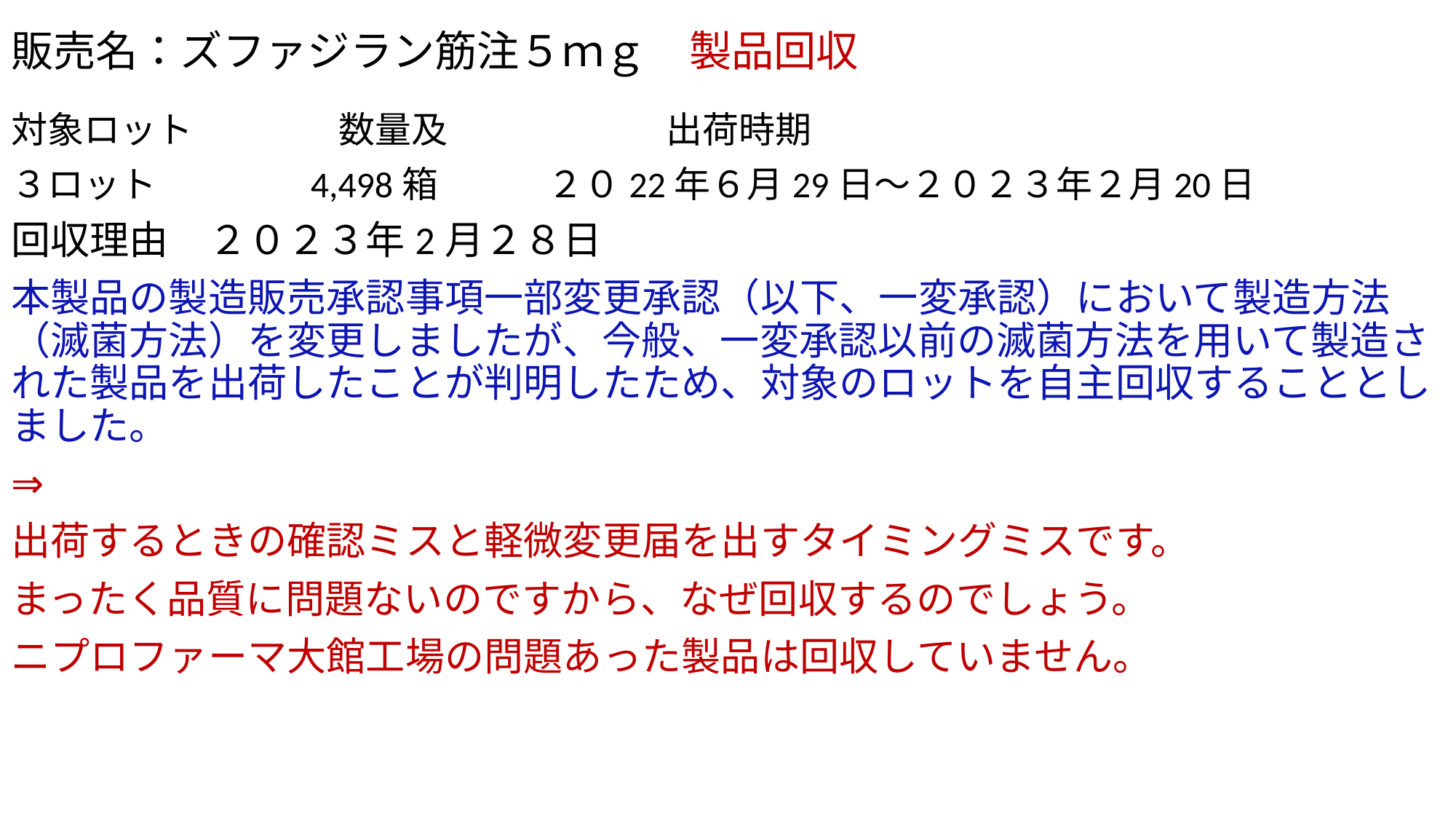

# 販売名：ズファジラン筋注５ｍｇ　製品回収
対象ロット　　　　数量及　　　　　　出荷時期
３ロット　　　　4,498箱　　　２０22年６月29日～２０２３年２月20日
回収理由　２０２３年2月２８日
本製品の製造販売承認事項一部変更承認（以下、一変承認）において製造方法（滅菌方法）を変更しましたが、今般、一変承認以前の滅菌方法を用いて製造された製品を出荷したことが判明したため、対象のロットを自主回収することとしました。
⇒
出荷するときの確認ミスと軽微変更届を出すタイミングミスです。
まったく品質に問題ないのですから、なぜ回収するのでしょう。
ニプロファーマ大館工場の問題あった製品は回収していません。